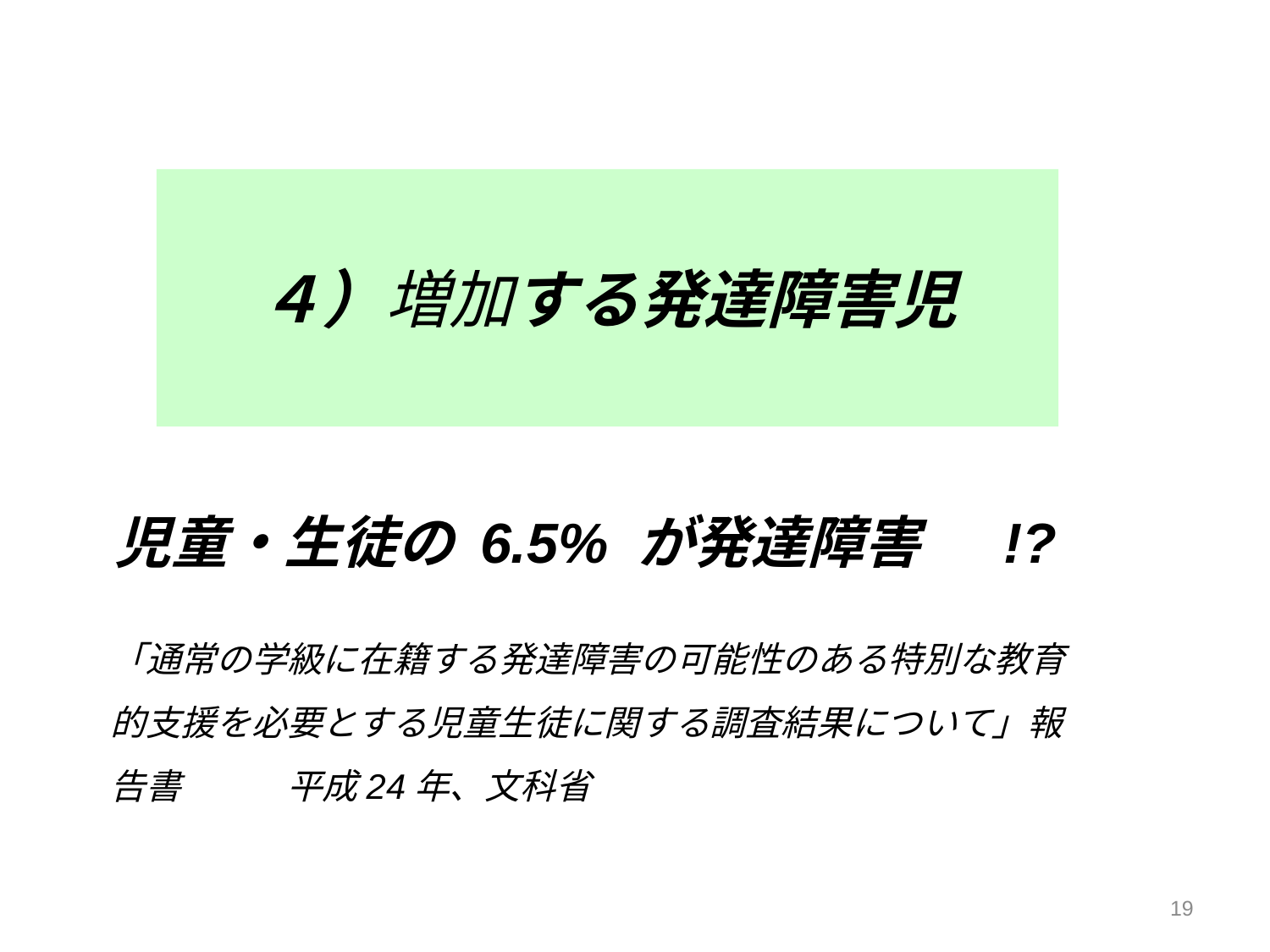

# ４）増加する発達障害児
児童・生徒の 6.5% が発達障害　 !?
「通常の学級に在籍する発達障害の可能性のある特別な教育的支援を必要とする児童生徒に関する調査結果について」報告書　　　平成24年、文科省
19